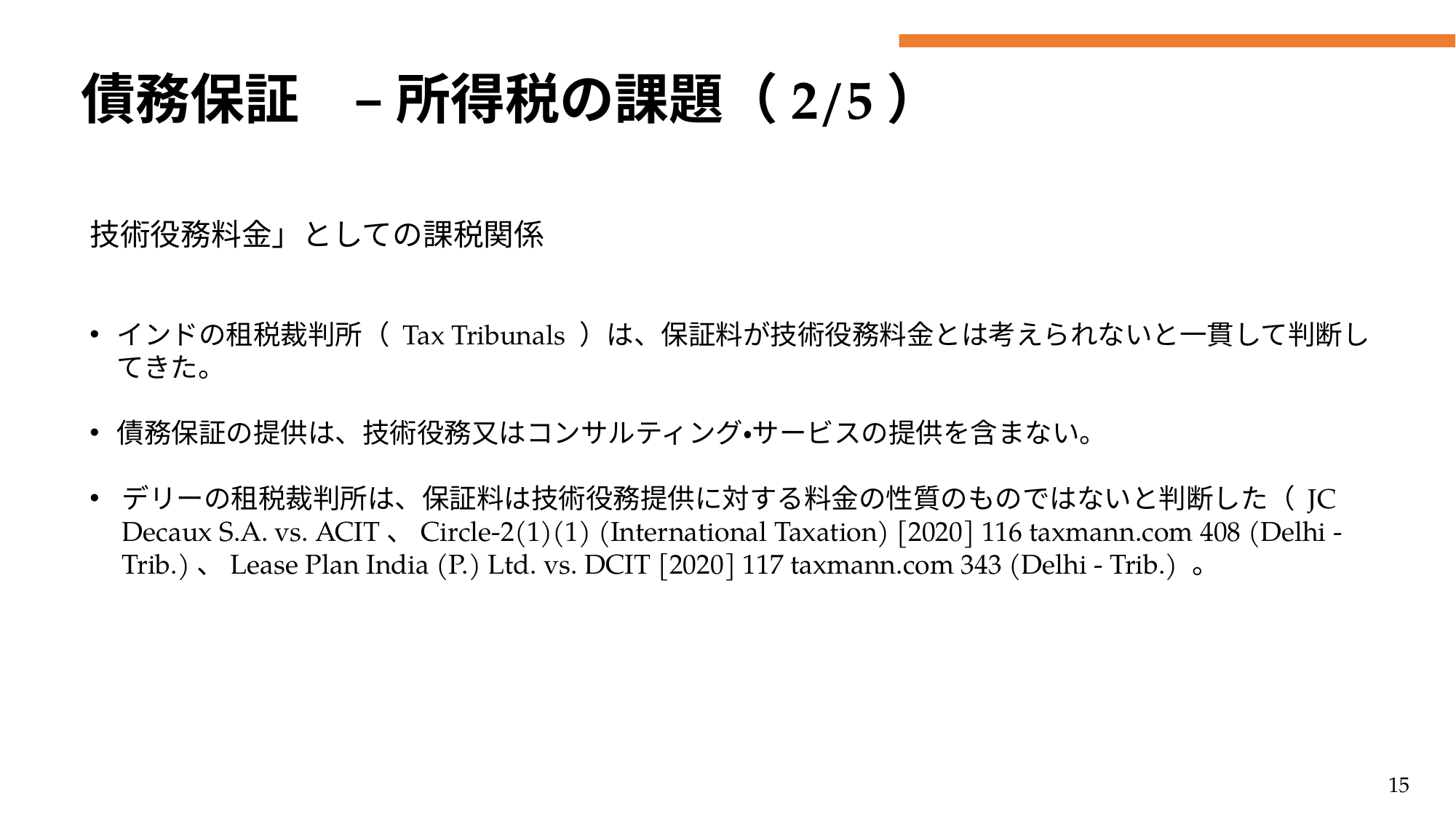

# 債務保証　– 所得税の課題（2/5）
技術役務料金」としての課税関係

インドの租税裁判所（ Tax Tribunals ）は、保証料が技術役務料金とは考えられないと一貫して判断してきた。

債務保証の提供は、技術役務又はコンサルティング・サービスの提供を含まない。

デリーの租税裁判所は、保証料は技術役務提供に対する料金の性質のものではないと判断した（ JC Decaux S.A. vs. ACIT、Circle-2(1)(1) (International Taxation) [2020] 116 taxmann.com 408 (Delhi - Trib.)、Lease Plan India (P.) Ltd. vs. DCIT [2020] 117 taxmann.com 343 (Delhi - Trib.) 。

15